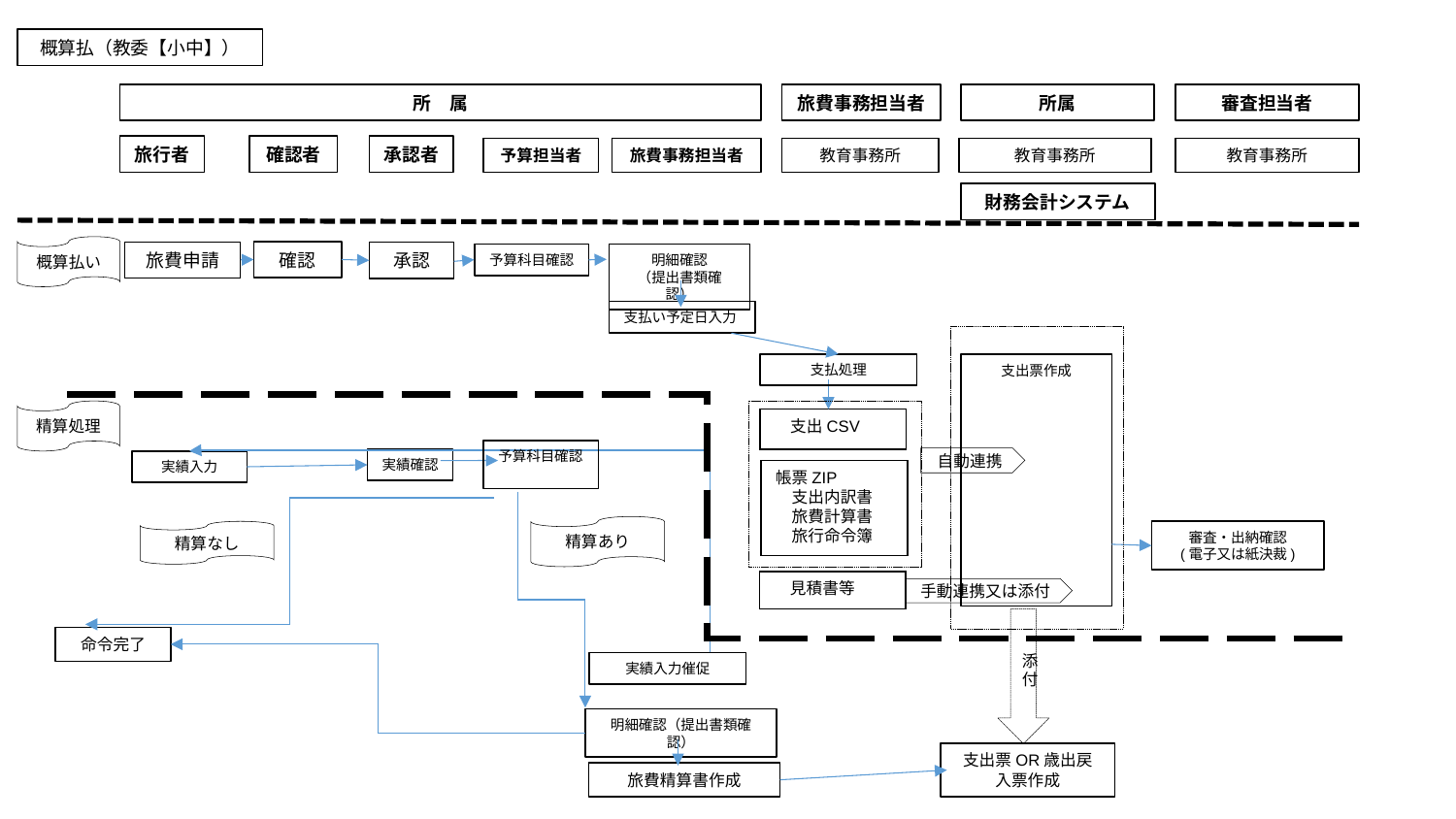

概算払（教委【小中】）
所属
所　属
旅費事務担当者
審査担当者
旅行者
確認者
承認者
予算担当者
旅費事務担当者
教育事務所
教育事務所
教育事務所
財務会計システム

概算払い
確認
旅費申請
承認
予算科目確認
明細確認
（提出書類確認）
支払い予定日入力

支払処理
支出票作成

精算処理

　支出CSV

予算科目確認

自動連携
実績確認
実績入力
帳票ZIP
　支出内訳書
　旅費計算書
　旅行命令簿

精算あり
精算なし
審査・出納確認
(電子又は紙決裁)
　見積書等

手動連携又は添付
添付
命令完了
実績入力催促
明細確認（提出書類確認）
支出票OR歳出戻入票作成
旅費精算書作成